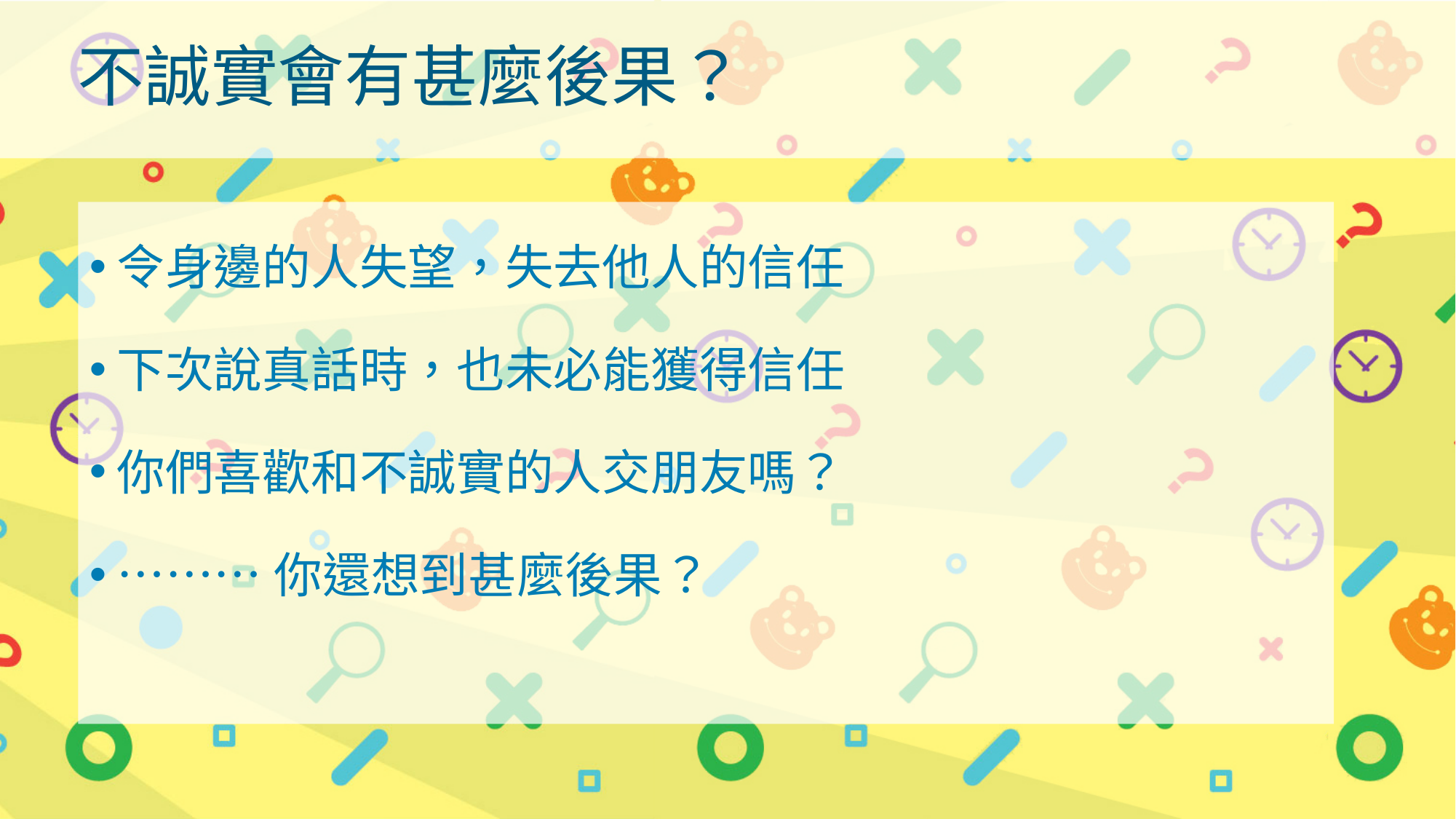

不誠實會有甚麼後果？

令身邊的人失望，失去他人的信任
下次說真話時，也未必能獲得信任
你們喜歡和不誠實的人交朋友嗎？
………你還想到甚麼後果？